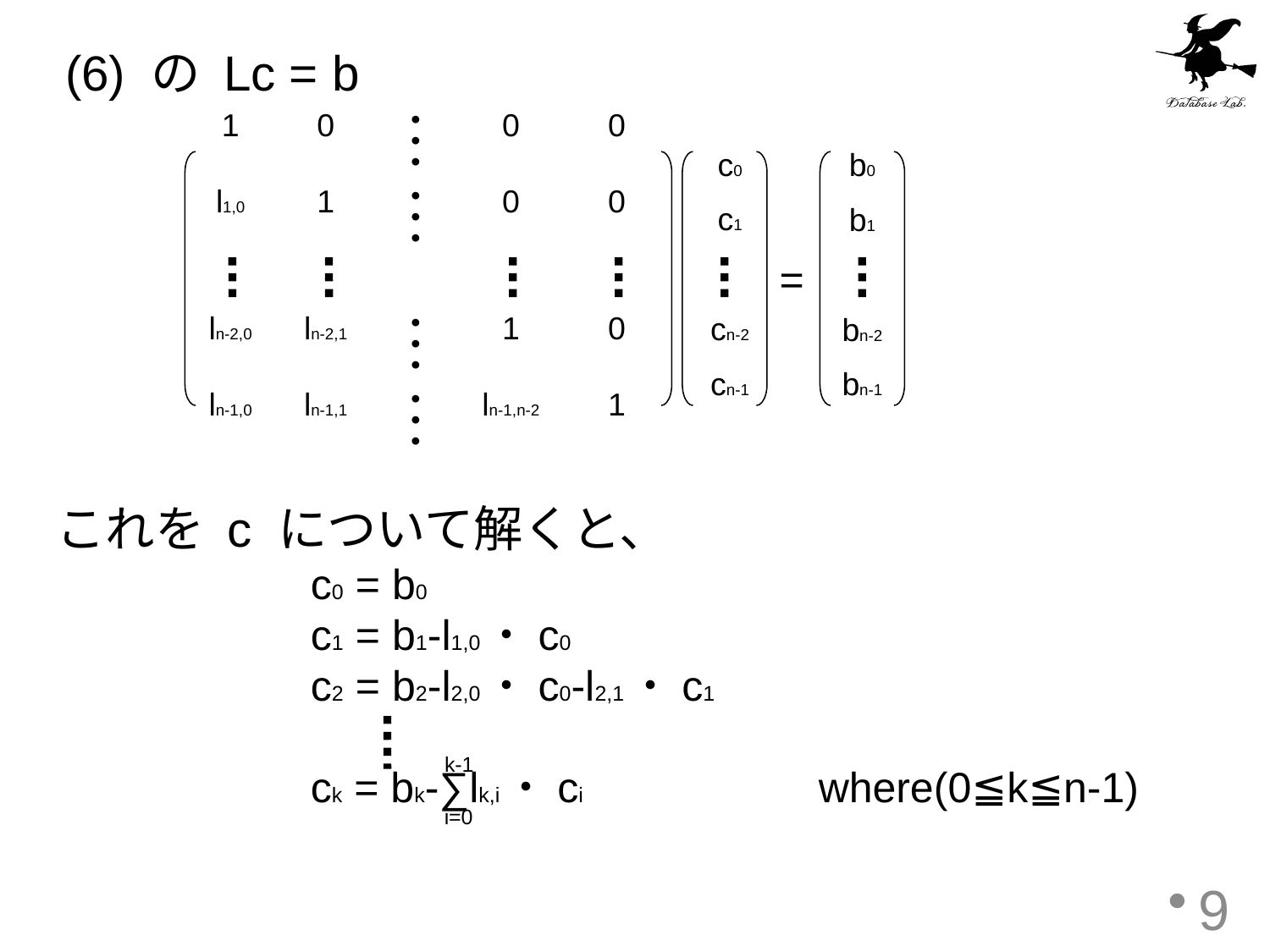

(6) の Lc = b
| 1 | 0 | ・・・ | 0 | 0 |
| --- | --- | --- | --- | --- |
| l1,0 | 1 | ・・・ | 0 | 0 |
|  |  |  |  |  |
| ln-2,0 | ln-2,1 | ・・・ | 1 | 0 |
| ln-1,0 | ln-1,1 | ・・・ | ln-1,n-2 | 1 |
| c0 |
| --- |
| c1 |
|  |
| cn-2 |
| cn-1 |
| b0 |
| --- |
| b1 |
|  |
| bn-2 |
| bn-1 |

=

これを c について解くと、
		c0 = b0
		c1 = b1-l1,0・c0
		c2 = b2-l2,0・c0-l2,1・c1

		ck = bk-∑lk,i・ci		where(0≦k≦n-1)

k-1
i=0
9